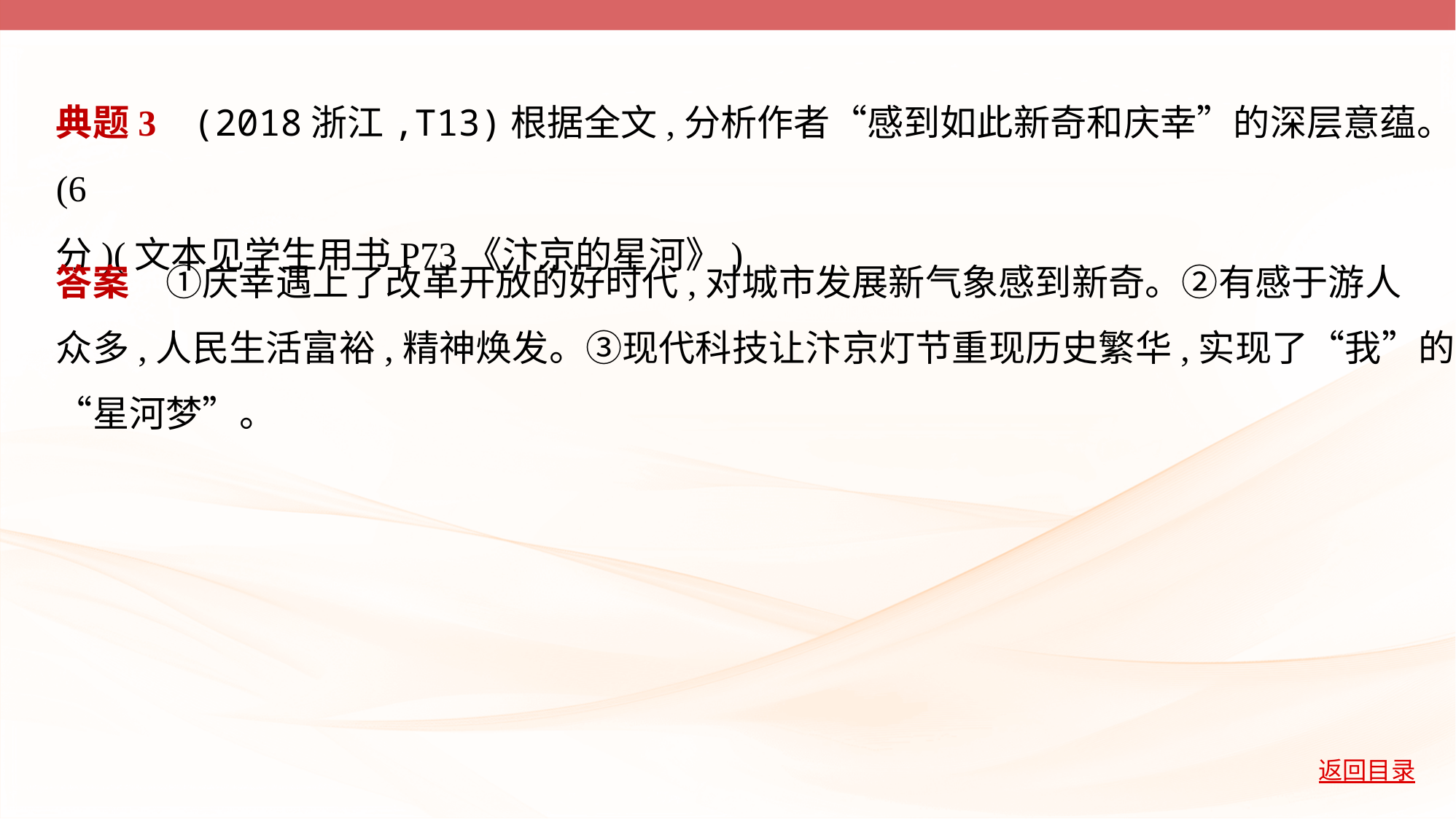

典题3    (2018浙江,T13)根据全文,分析作者“感到如此新奇和庆幸”的深层意蕴。(6
分)(文本见学生用书P73《汴京的星河》)
答案　①庆幸遇上了改革开放的好时代,对城市发展新气象感到新奇。②有感于游人
众多,人民生活富裕,精神焕发。③现代科技让汴京灯节重现历史繁华,实现了“我”的
“星河梦”。